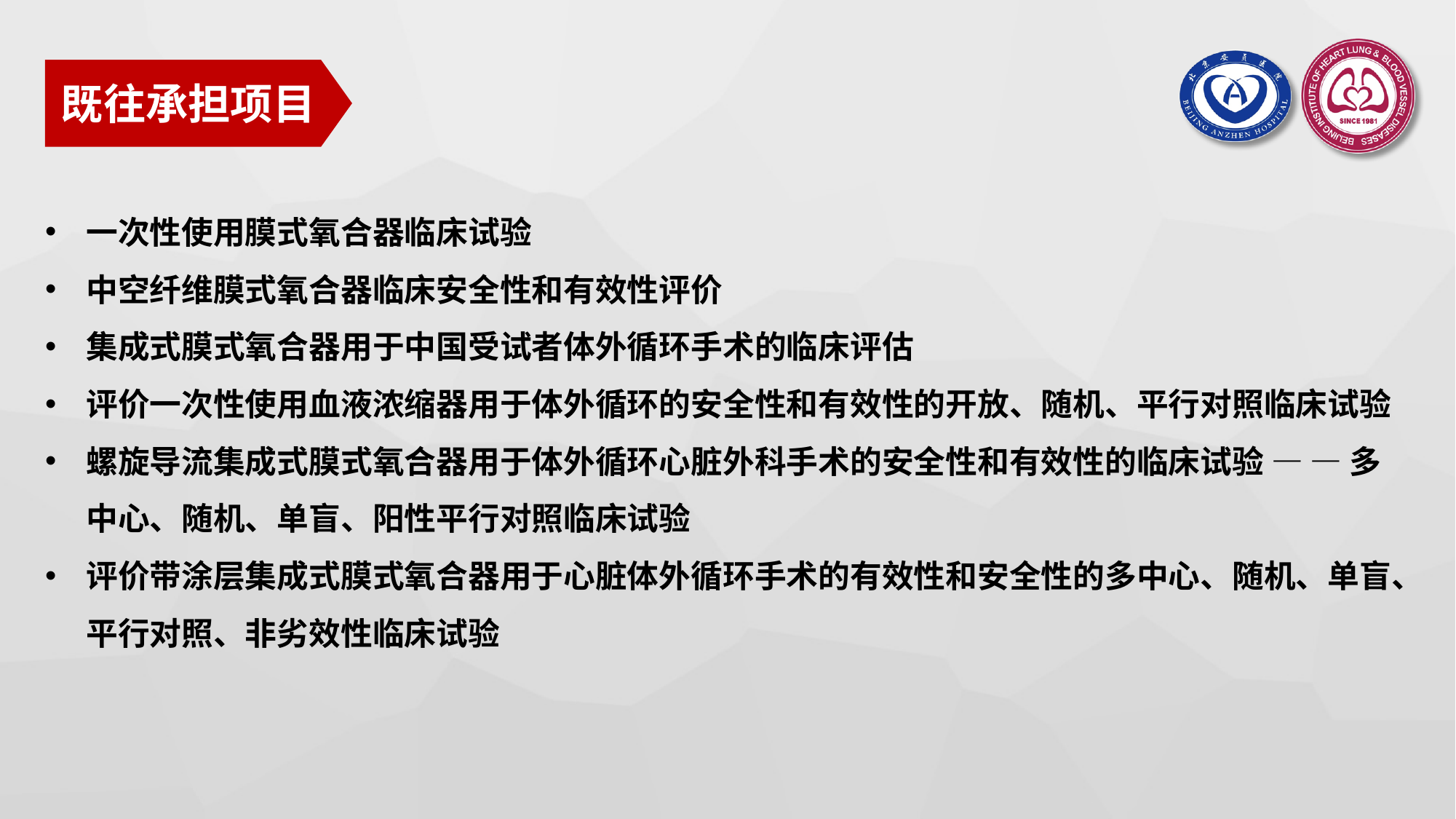

既往承担项目
一次性使用膜式氧合器临床试验
中空纤维膜式氧合器临床安全性和有效性评价
集成式膜式氧合器用于中国受试者体外循环手术的临床评估
评价一次性使用血液浓缩器用于体外循环的安全性和有效性的开放、随机、平行对照临床试验
螺旋导流集成式膜式氧合器用于体外循环心脏外科手术的安全性和有效性的临床试验 — — 多中心、随机、单盲、阳性平行对照临床试验
评价带涂层集成式膜式氧合器用于心脏体外循环手术的有效性和安全性的多中心、随机、单盲、平行对照、非劣效性临床试验